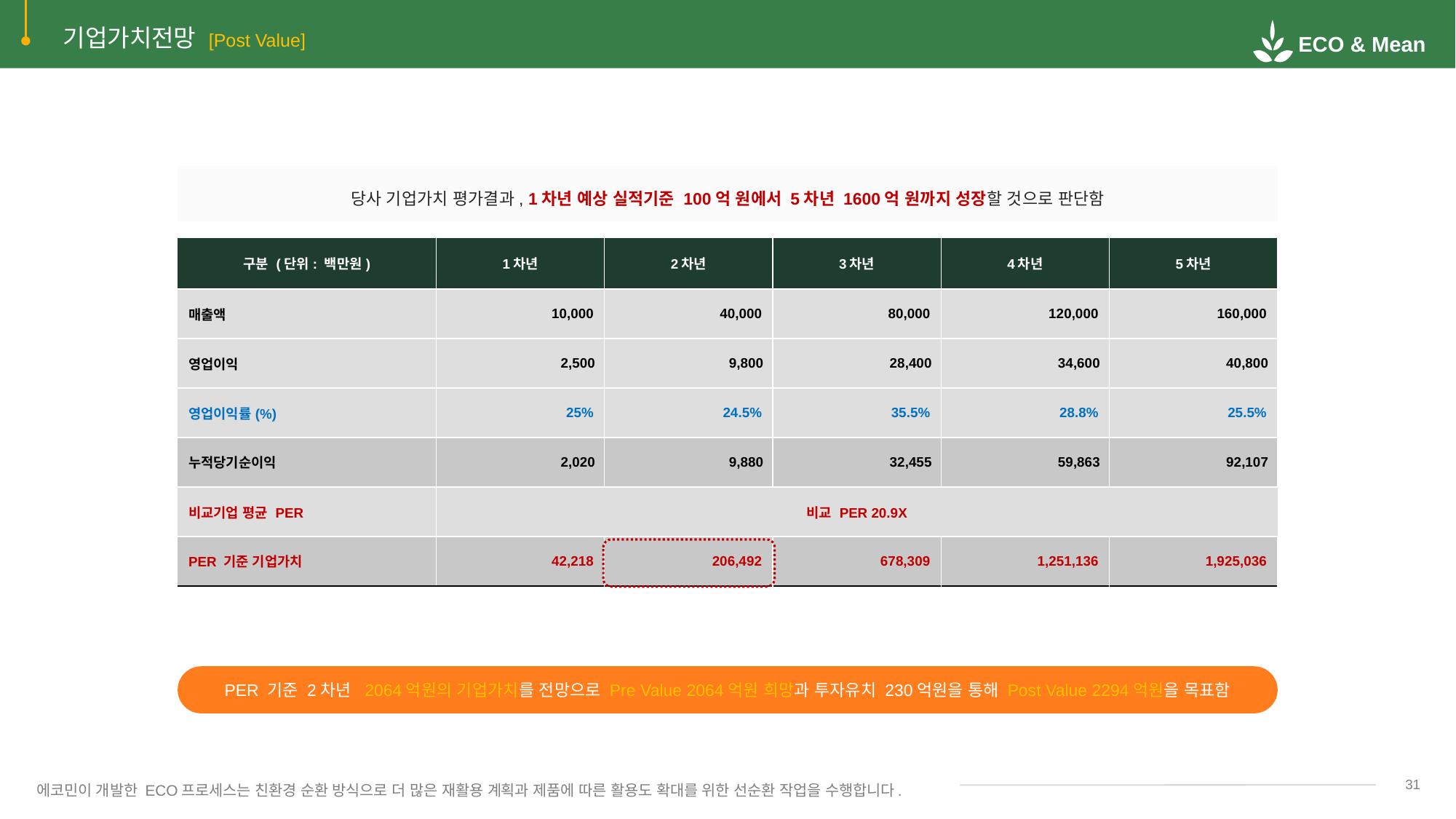

기업가치전망 [Post Value]
당사 기업가치 평가결과, 1차년 예상 실적기준 100억 원에서 5차년 1600억 원까지 성장할 것으로 판단함
| 구분 (단위: 백만원) | 1차년 | 2차년 | 3차년 | 4차년 | 5차년 |
| --- | --- | --- | --- | --- | --- |
| 매출액 | 10,000 | 40,000 | 80,000 | 120,000 | 160,000 |
| 영업이익 | 2,500 | 9,800 | 28,400 | 34,600 | 40,800 |
| 영업이익률(%) | 25% | 24.5% | 35.5% | 28.8% | 25.5% |
| 누적당기순이익 | 2,020 | 9,880 | 32,455 | 59,863 | 92,107 |
| 비교기업 평균 PER | 비교 PER 20.9X |  |  |  |  |
| PER 기준 기업가치 | 42,218 | 206,492 | 678,309 | 1,251,136 | 1,925,036 |

PER 기준 2차년  2064억원의 기업가치를 전망으로 Pre Value 2064억원 희망과 투자유치 230억원을 통해 Post Value 2294억원을 목표함